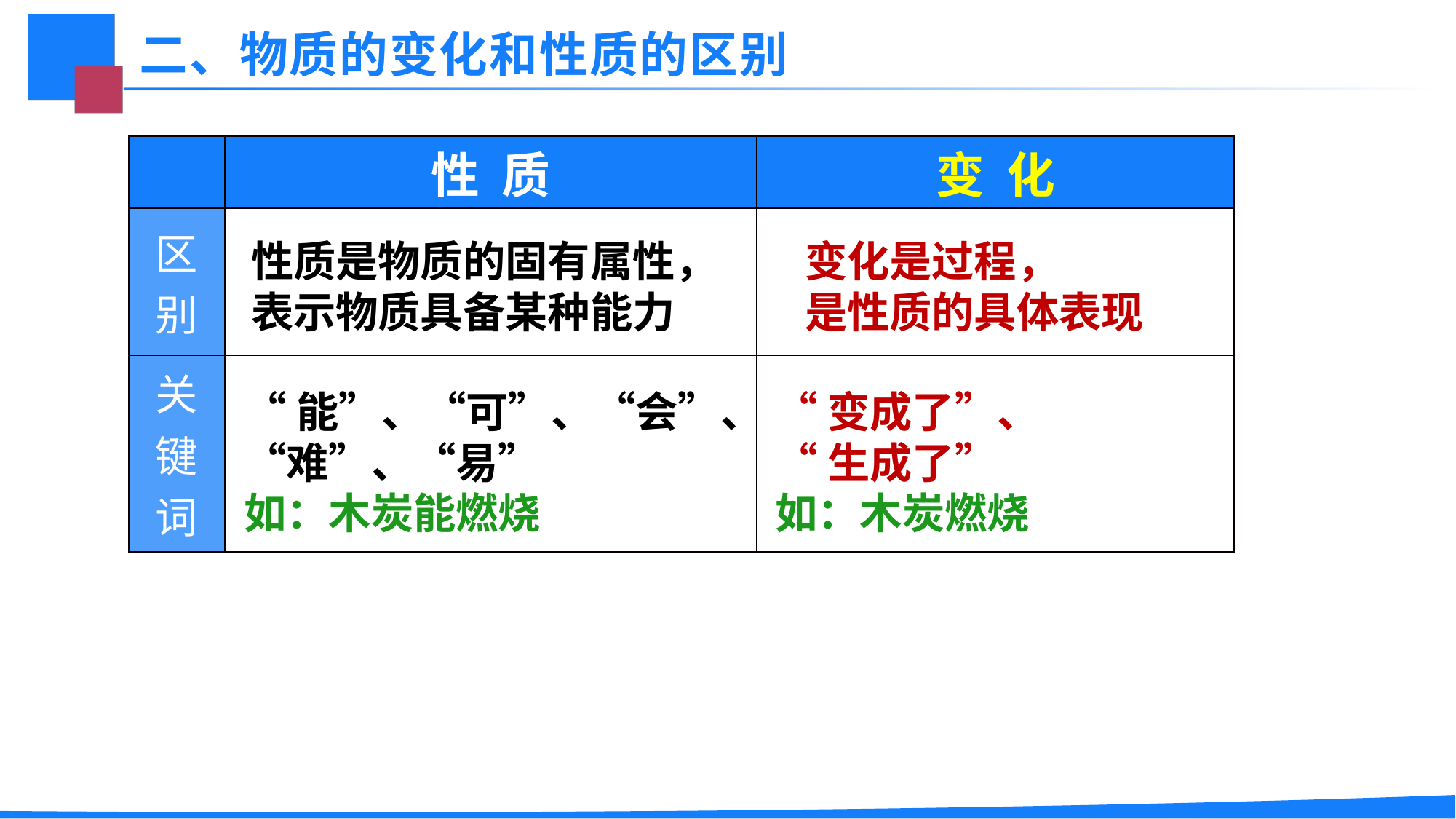

二、物质的变化和性质的区别
|  | 性 质 | 变 化 |
| --- | --- | --- |
| 区 别 |  |  |
| 关键词 |  |  |
性质是物质的固有属性，表示物质具备某种能力
变化是过程，
是性质的具体表现
“能”、“可”、“会”、“难”、“易”
如：木炭能燃烧
“变成了”、
“生成了”
如：木炭燃烧